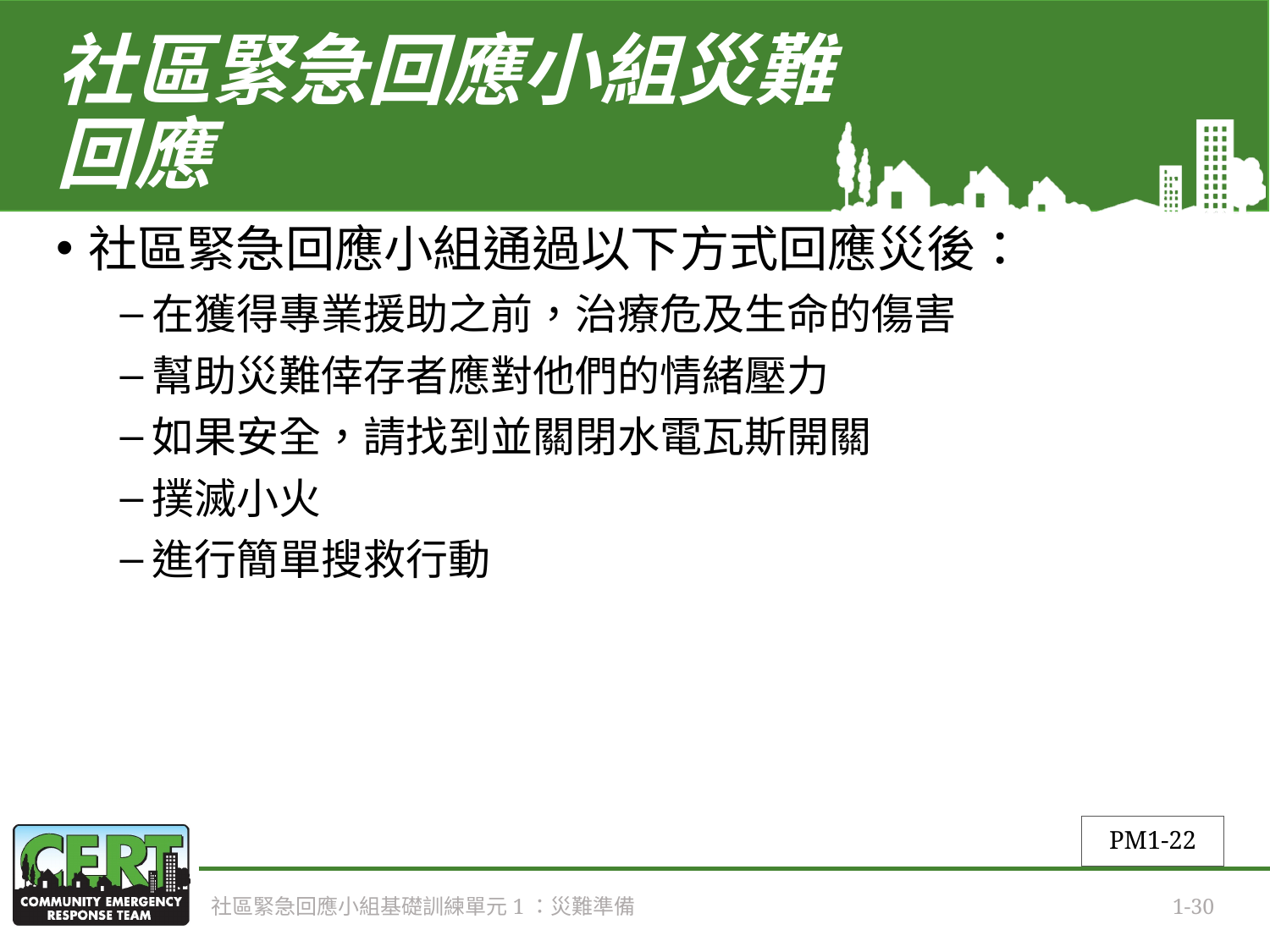

# 社區緊急回應小組災難回應
社區緊急回應小組通過以下方式回應災後：
在獲得專業援助之前，治療危及生命的傷害
幫助災難倖存者應對他們的情緒壓力
如果安全，請找到並關閉水電瓦斯開關
撲滅小火
進行簡單搜救行動

PM1-22
社區緊急回應小組基礎訓練單元1：災難準備
1-30